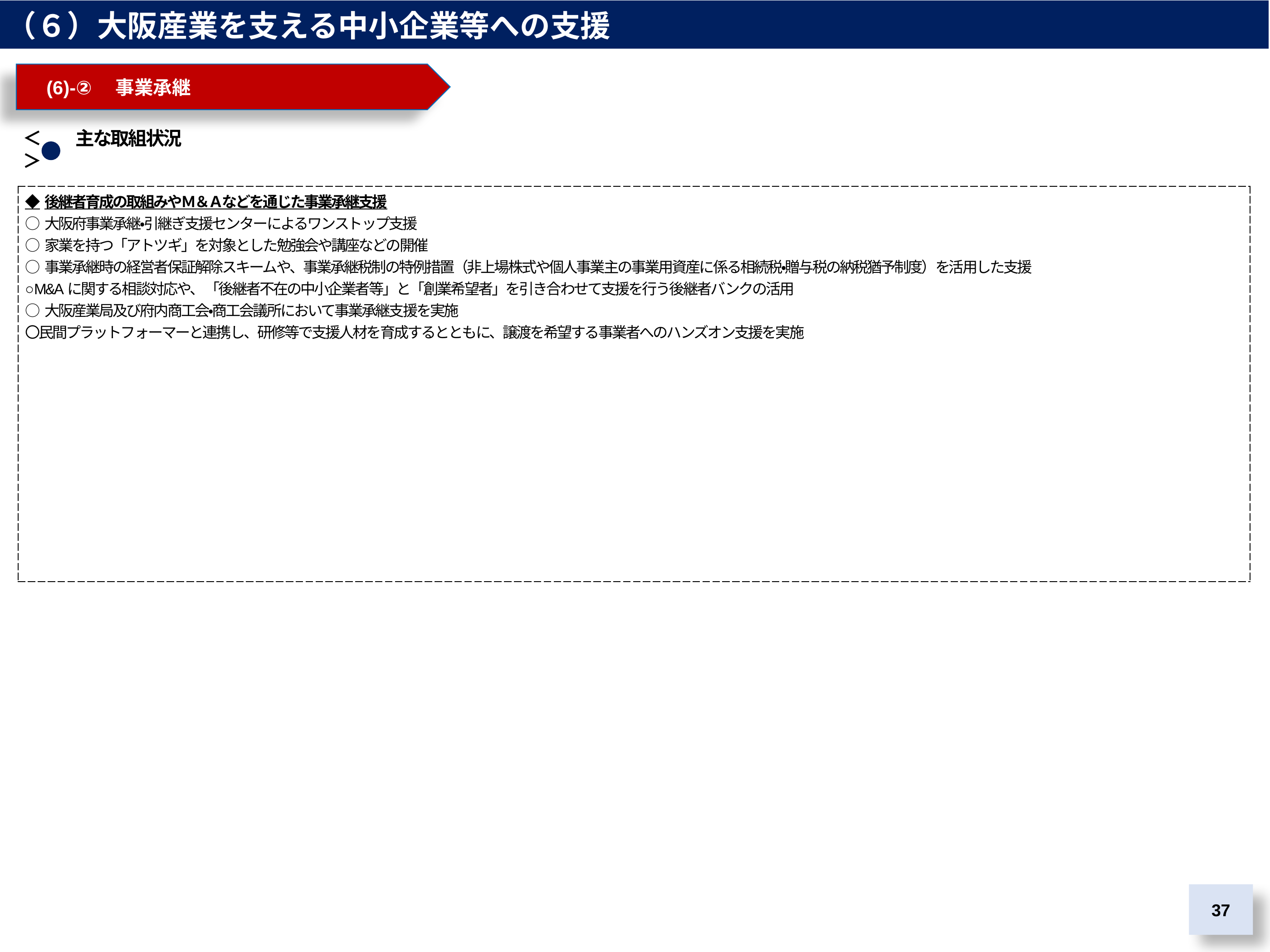

（６）大阪産業を支える中小企業等への支援
　(6)-②　事業承継
＜　　主な取組状況＞

| ◆後継者育成の取組みやＭ＆Ａなどを通じた事業承継支援 ○大阪府事業承継・引継ぎ支援センターによるワンストップ支援 ○家業を持つ「アトツギ」を対象とした勉強会や講座などの開催 ○事業承継時の経営者保証解除スキームや、事業承継税制の特例措置（非上場株式や個人事業主の事業用資産に係る相続税・贈与税の納税猶予制度）を活用した支援 ○M&Aに関する相談対応や、「後継者不在の中小企業者等」と「創業希望者」を引き合わせて支援を行う後継者バンクの活用 ○大阪産業局及び府内商工会・商工会議所において事業承継支援を実施 〇民間プラットフォーマーと連携し、研修等で支援人材を育成するとともに、譲渡を希望する事業者へのハンズオン支援を実施 |
| --- |
37